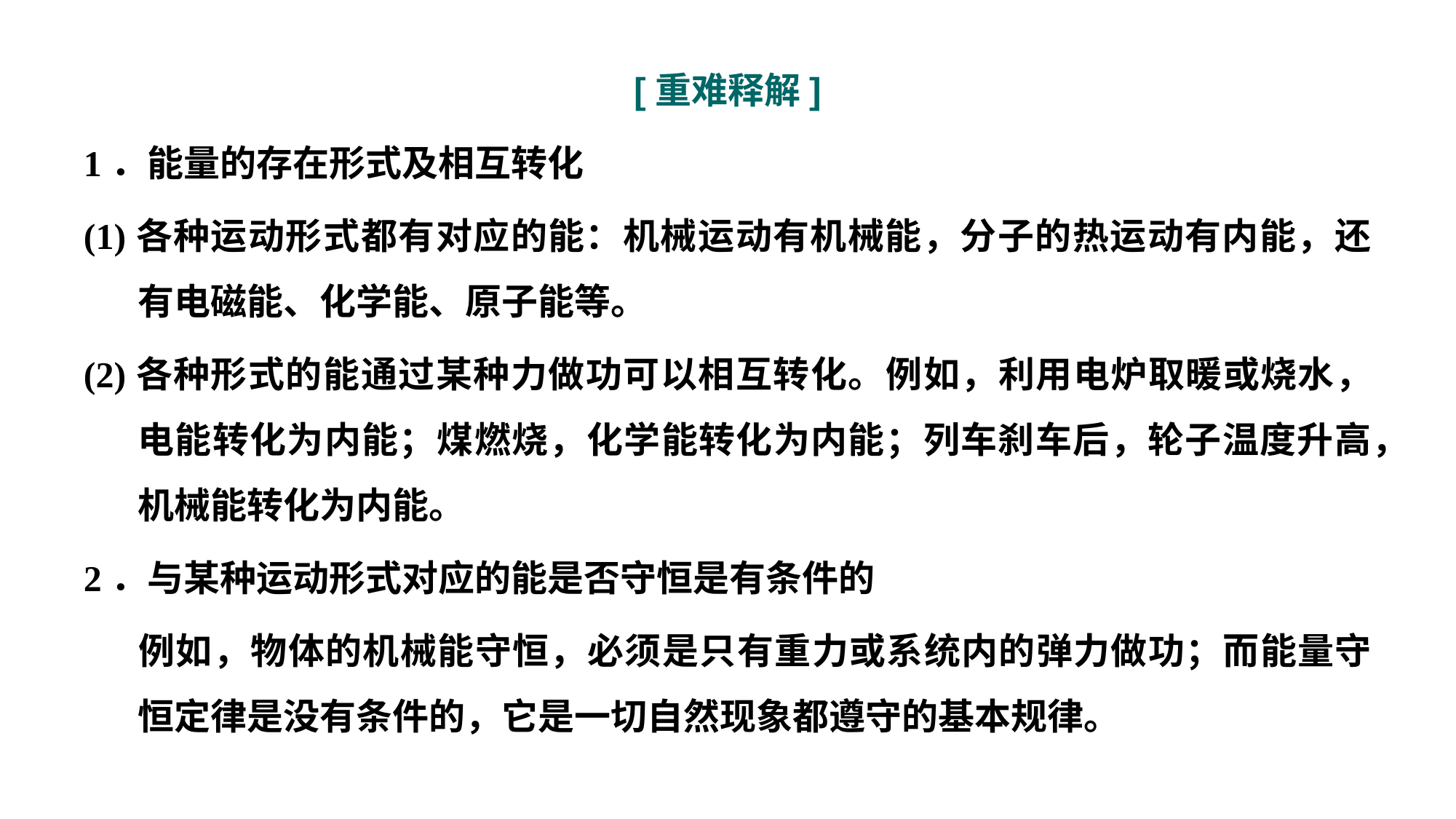

[重难释解]
1．能量的存在形式及相互转化
(1)各种运动形式都有对应的能：机械运动有机械能，分子的热运动有内能，还有电磁能、化学能、原子能等。
(2)各种形式的能通过某种力做功可以相互转化。例如，利用电炉取暖或烧水，电能转化为内能；煤燃烧，化学能转化为内能；列车刹车后，轮子温度升高，机械能转化为内能。
2．与某种运动形式对应的能是否守恒是有条件的
	例如，物体的机械能守恒，必须是只有重力或系统内的弹力做功；而能量守恒定律是没有条件的，它是一切自然现象都遵守的基本规律。